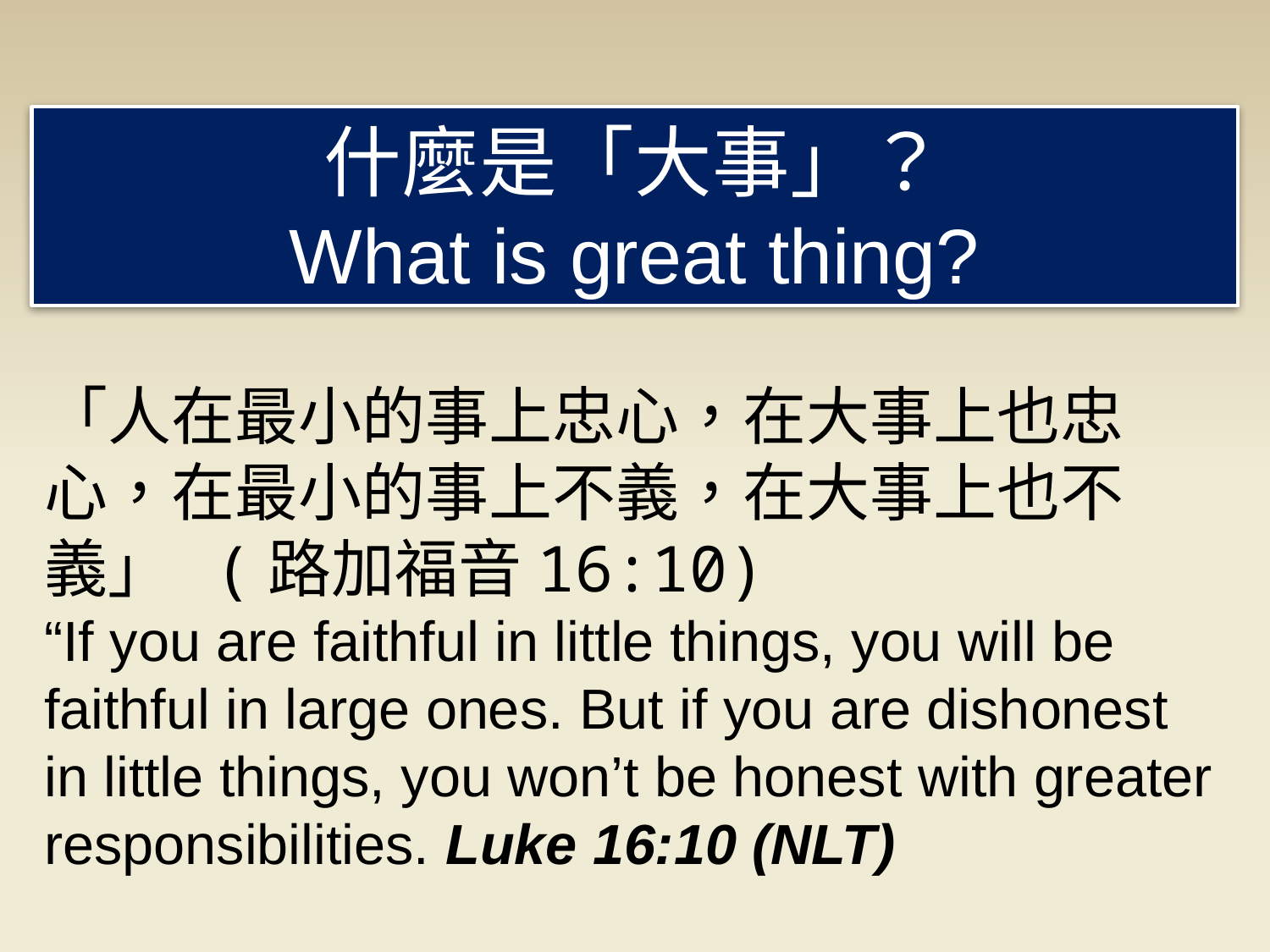

什麼是「大事」？
What is great thing?
「人在最小的事上忠心，在大事上也忠心，在最小的事上不義，在大事上也不義」  (路加福音16:10)
“If you are faithful in little things, you will be faithful in large ones. But if you are dishonest in little things, you won’t be honest with greater responsibilities. Luke 16:10 (NLT)